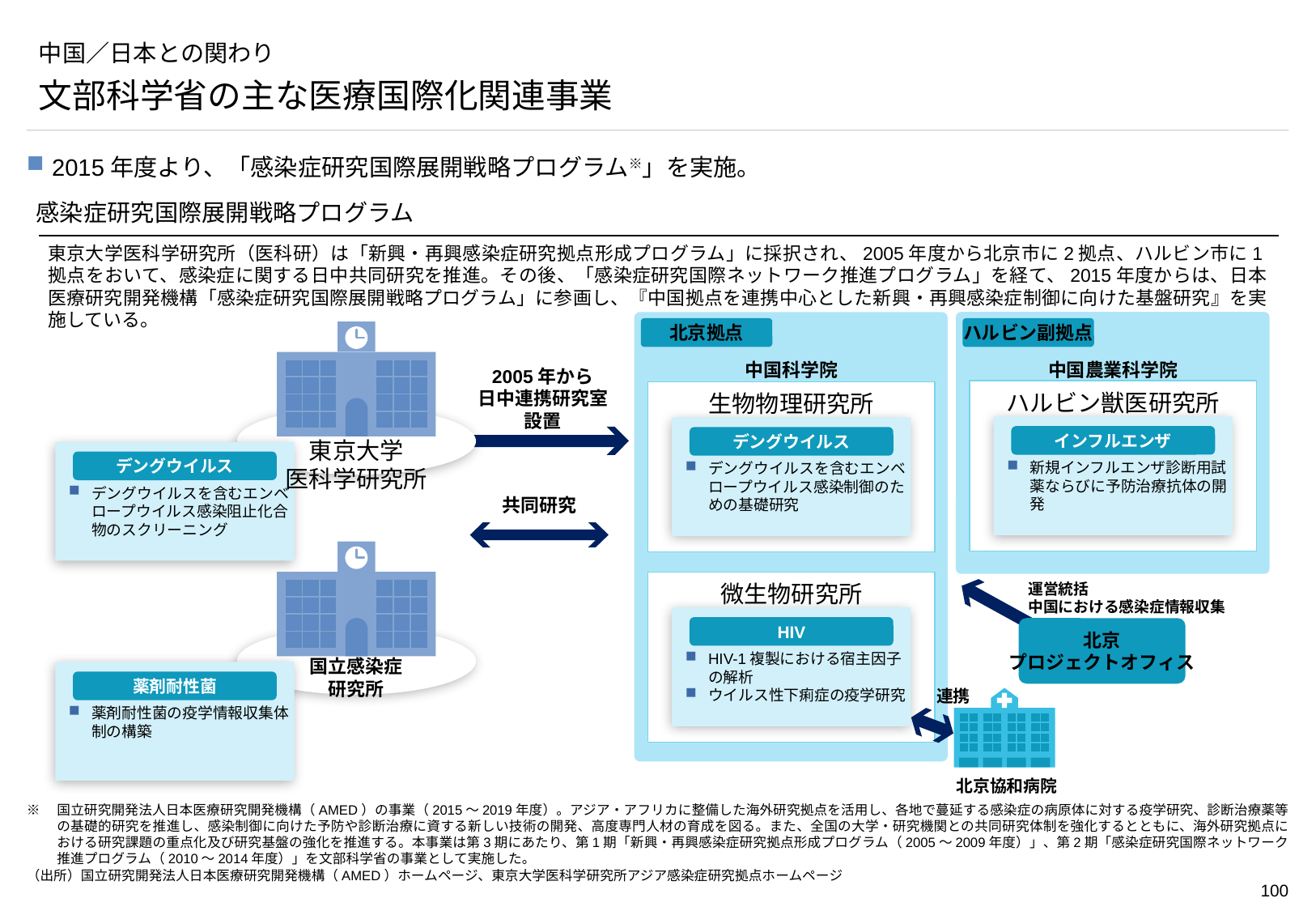

# 中国／日本との関わり
文部科学省の主な医療国際化関連事業
2015年度より、「感染症研究国際展開戦略プログラム※」を実施。
感染症研究国際展開戦略プログラム
東京大学医科学研究所（医科研）は「新興・再興感染症研究拠点形成プログラム」に採択され、2005年度から北京市に2拠点、ハルビン市に1拠点をおいて、感染症に関する日中共同研究を推進。その後、「感染症研究国際ネットワーク推進プログラム」を経て、2015年度からは、日本医療研究開発機構「感染症研究国際展開戦略プログラム」に参画し、『中国拠点を連携中心とした新興・再興感染症制御に向けた基盤研究』を実施している。

北京拠点
ハルビン副拠点

中国科学院
中国農業科学院
2005年から
日中連携研究室設置
ハルビン獣医研究所

インフルエンザ
新規インフルエンザ診断用試薬ならびに予防治療抗体の開発
生物物理研究所

デングウイルス
デングウイルスを含むエンベロープウイルス感染制御のための基礎研究

東京大学
医科学研究所

デングウイルス
デングウイルスを含むエンベロープウイルス感染阻止化合物のスクリーニング
共同研究

微生物研究所

HIV
HIV-1複製における宿主因子の解析
ウイルス性下痢症の疫学研究
運営統括
中国における感染症情報収集
北京
プロジェクトオフィス

国立感染症
研究所

薬剤耐性菌
連携

薬剤耐性菌の疫学情報収集体制の構築

北京協和病院
※	国立研究開発法人日本医療研究開発機構（AMED）の事業（2015～2019年度）。アジア・アフリカに整備した海外研究拠点を活用し、各地で蔓延する感染症の病原体に対する疫学研究、診断治療薬等の基礎的研究を推進し、感染制御に向けた予防や診断治療に資する新しい技術の開発、高度専門人材の育成を図る。また、全国の大学・研究機関との共同研究体制を強化するとともに、海外研究拠点における研究課題の重点化及び研究基盤の強化を推進する。本事業は第3期にあたり、第1期「新興・再興感染症研究拠点形成プログラム（2005～2009年度）」、第2期「感染症研究国際ネットワーク推進プログラム（2010～2014年度）」を文部科学省の事業として実施した。
（出所）国立研究開発法人日本医療研究開発機構（AMED）ホームページ、東京大学医科学研究所アジア感染症研究拠点ホームページ